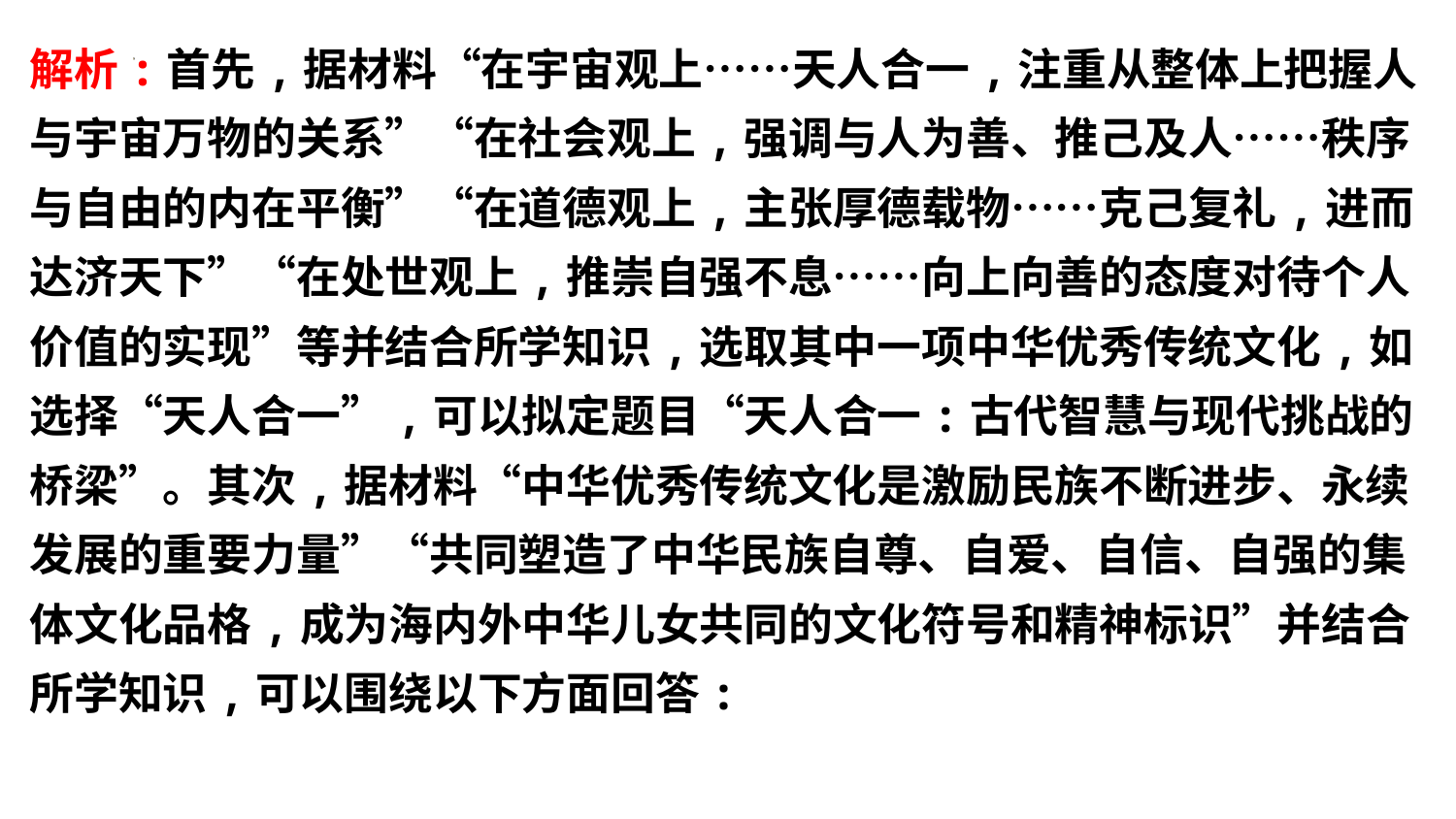

解析:首先,据材料“在宇宙观上……天人合一,注重从整体上把握人与宇宙万物的关系”“在社会观上,强调与人为善、推己及人……秩序与自由的内在平衡”“在道德观上,主张厚德载物……克己复礼,进而达济天下”“在处世观上,推崇自强不息……向上向善的态度对待个人价值的实现”等并结合所学知识,选取其中一项中华优秀传统文化,如选择“天人合一”,可以拟定题目“天人合一:古代智慧与现代挑战的桥梁”。其次,据材料“中华优秀传统文化是激励民族不断进步、永续发展的重要力量”“共同塑造了中华民族自尊、自爱、自信、自强的集体文化品格,成为海内外中华儿女共同的文化符号和精神标识”并结合所学知识,可以围绕以下方面回答: